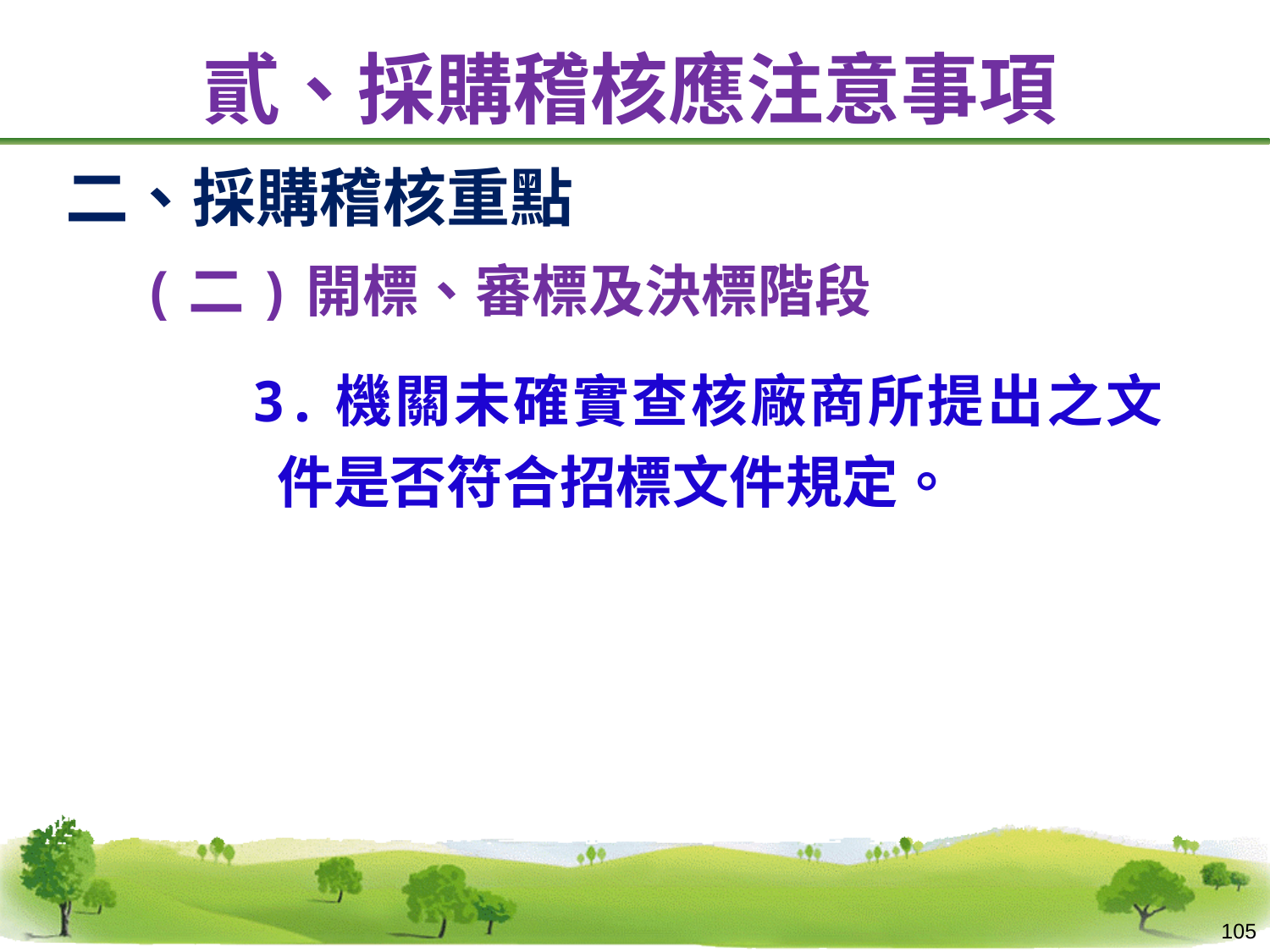

# 貳、採購稽核應注意事項
二、採購稽核重點
(二)開標、審標及決標階段
   3.機關未確實查核廠商所提出之文件是否符合招標文件規定。

105